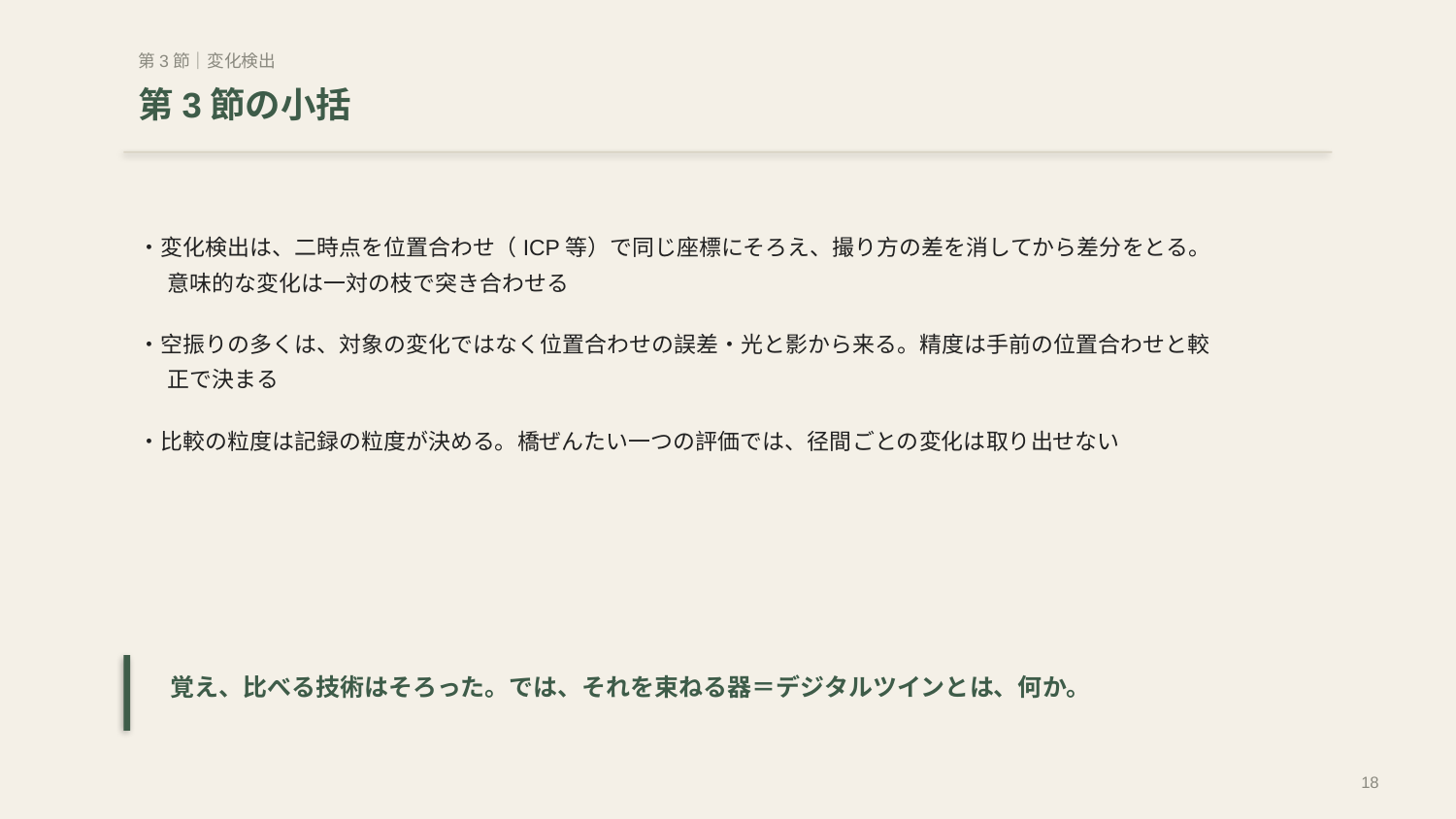

第3節｜変化検出
第3節の小括

・変化検出は、二時点を位置合わせ（ICP等）で同じ座標にそろえ、撮り方の差を消してから差分をとる。意味的な変化は一対の枝で突き合わせる
・空振りの多くは、対象の変化ではなく位置合わせの誤差・光と影から来る。精度は手前の位置合わせと較正で決まる
・比較の粒度は記録の粒度が決める。橋ぜんたい一つの評価では、径間ごとの変化は取り出せない

覚え、比べる技術はそろった。では、それを束ねる器＝デジタルツインとは、何か。
18